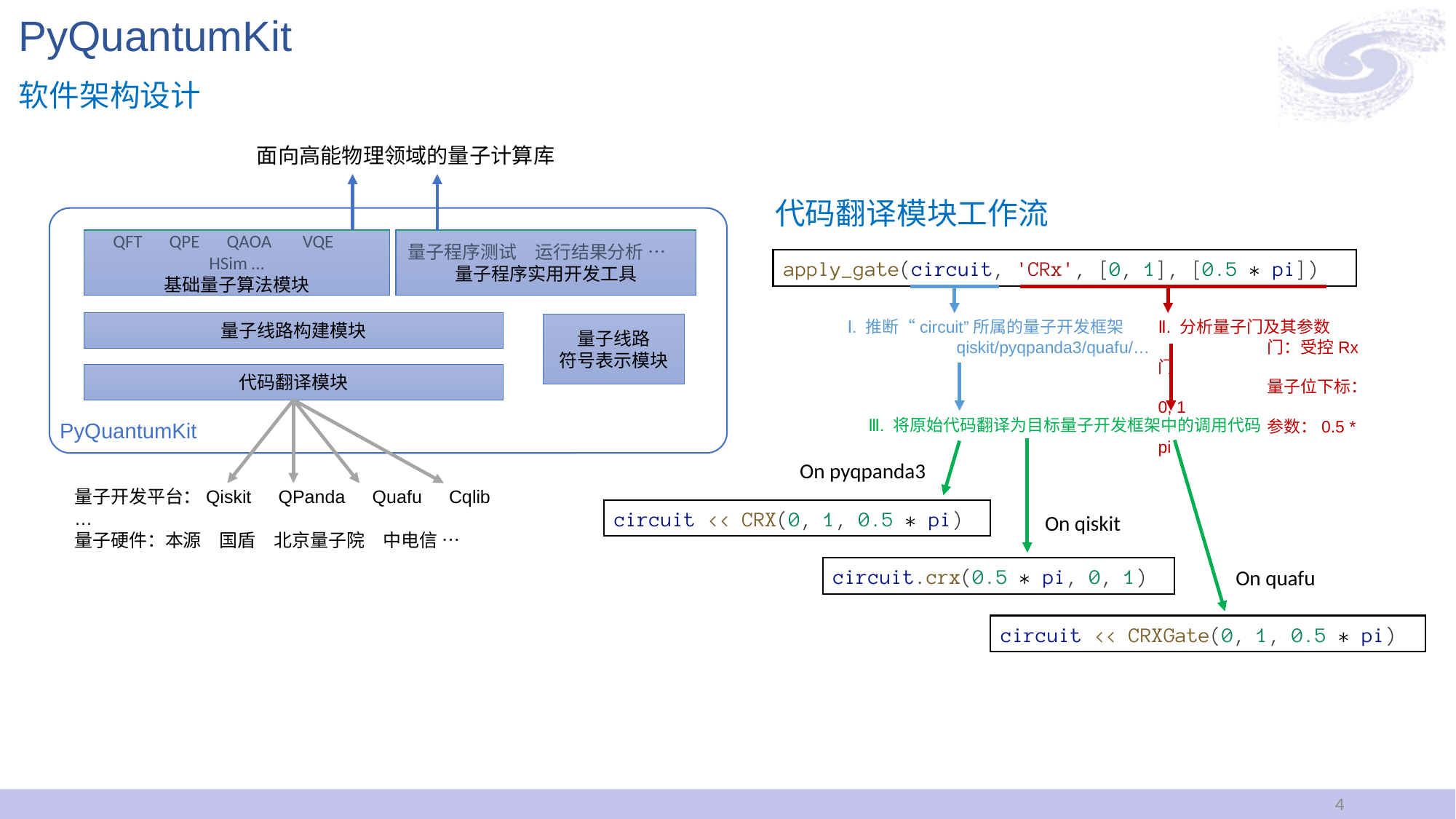

# PyQuantumKit
软件架构设计

面向高能物理领域的量子计算库
PyQuantumKit
QFT　QPE　QAOA　 VQE　HSim …
基础量子算法模块
量子程序测试　运行结果分析 …
量子程序实用开发工具
量子线路构建模块
量子线路
符号表示模块
代码翻译模块
量子开发平台：Qiskit　QPanda　Quafu　Cqlib …
量子硬件：本源　国盾　北京量子院　中电信 …
代码翻译模块工作流
apply_gate(circuit, 'CRx', [0, 1], [0.5 * pi])
Ⅰ. 推断“circuit”所属的量子开发框架
	qiskit/pyqpanda3/quafu/…
Ⅱ. 分析量子门及其参数
	门：受控Rx门
	量子位下标：0, 1
	参数：0.5 * pi
Ⅲ. 将原始代码翻译为目标量子开发框架中的调用代码
On pyqpanda3
circuit << CRX(0, 1, 0.5 * pi)
On qiskit
circuit.crx(0.5 * pi, 0, 1)
On quafu
circuit << CRXGate(0, 1, 0.5 * pi)
4